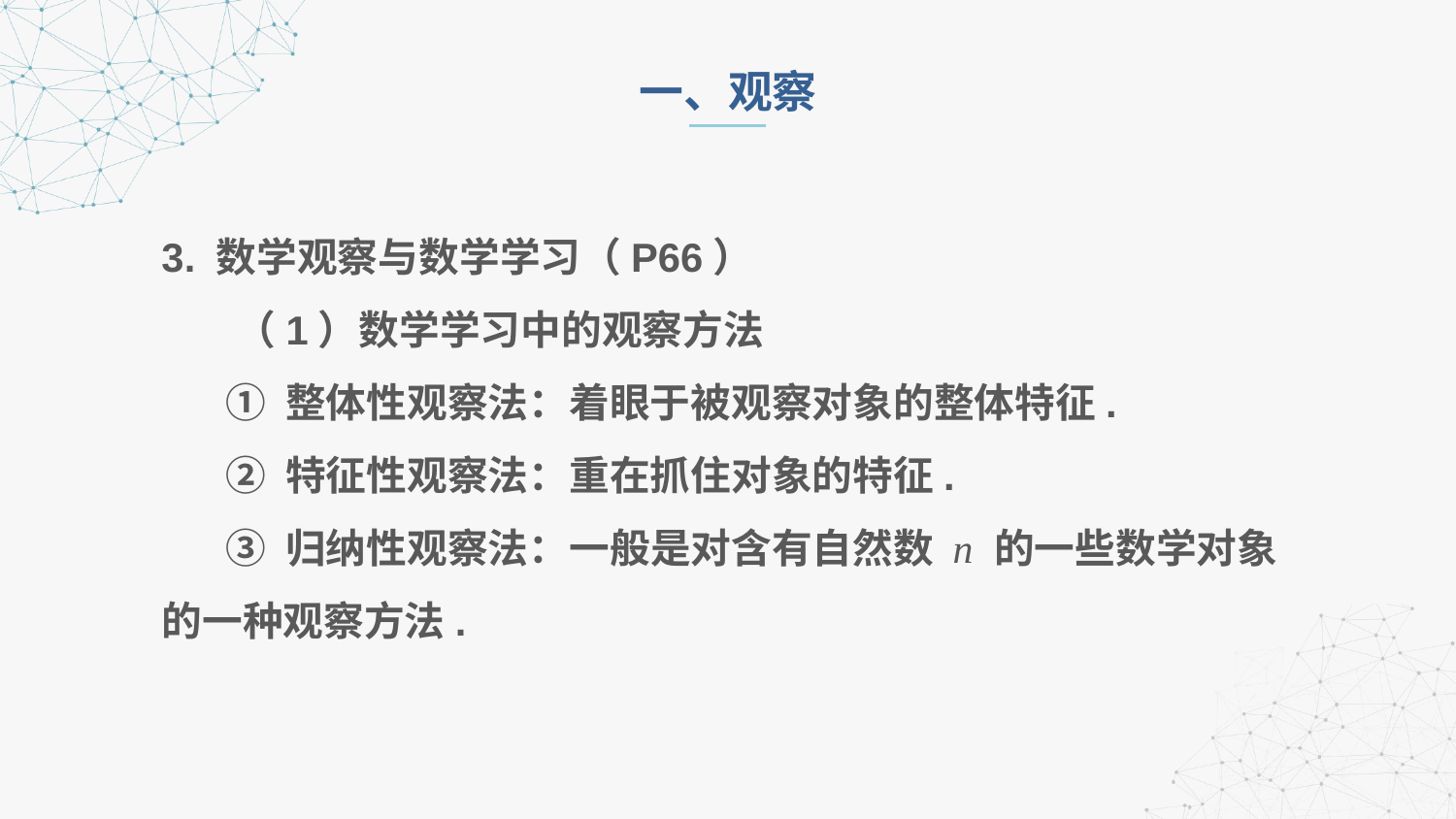

一、观察
3. 数学观察与数学学习（P66）
       （1）数学学习中的观察方法
       ① 整体性观察法：着眼于被观察对象的整体特征.
       ② 特征性观察法：重在抓住对象的特征.
       ③ 归纳性观察法：一般是对含有自然数 n 的一些数学对象的一种观察方法.